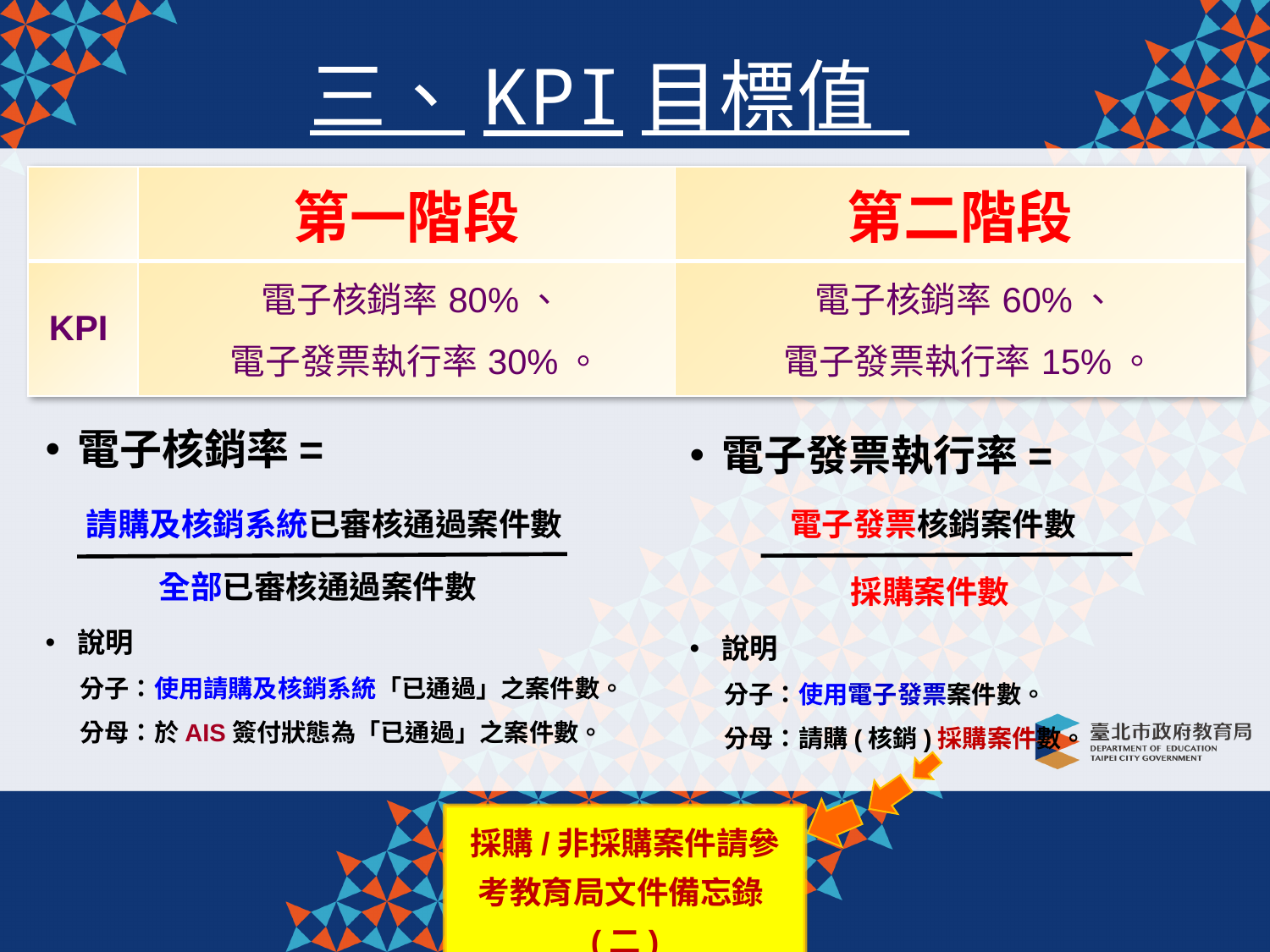

# 三、KPI目標值
|  | 第一階段 | 第二階段 |
| --- | --- | --- |
| KPI | 電子核銷率80%、 電子發票執行率30%。 | 電子核銷率60%、 電子發票執行率15%。 |
電子核銷率=

說明
     分子：使用請購及核銷系統「已通過」之案件數。
     分母：於AIS簽付狀態為「已通過」之案件數。

電子發票執行率=

說明
     分子：使用電子發票案件數。
     分母：請購(核銷)採購案件數。

請購及核銷系統已審核通過案件數
全部已審核通過案件數
電子發票核銷案件數
採購案件數

採購/非採購案件請參考教育局文件備忘錄(二)